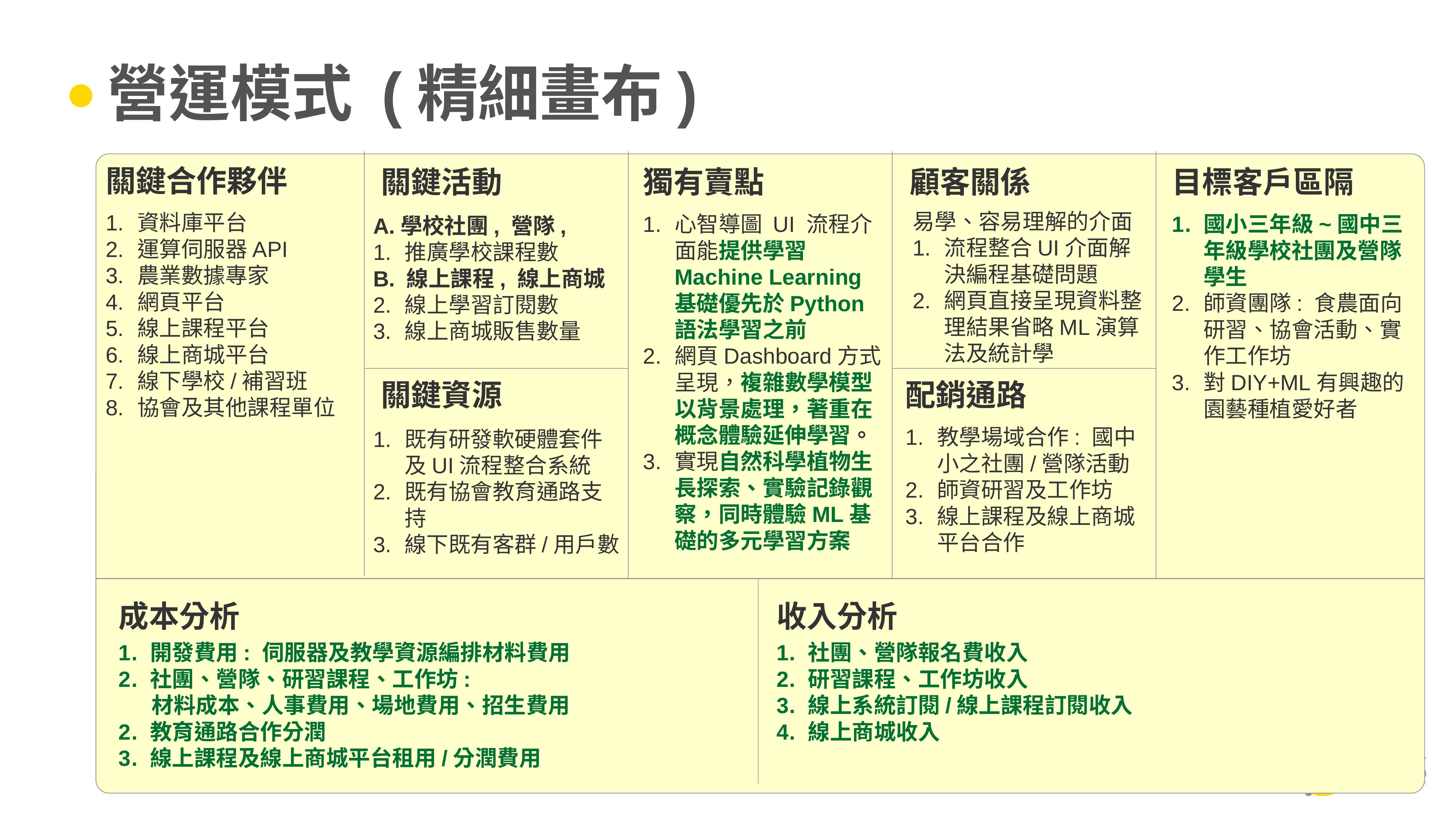

# 營運模式 (精細畫布)

關鍵合作夥伴
關鍵活動
獨有賣點
顧客關係
目標客戶區隔
易學、容易理解的介面
流程整合UI介面解決編程基礎問題
網頁直接呈現資料整理結果省略ML演算法及統計學
資料庫平台
運算伺服器API
農業數據專家
網頁平台
線上課程平台
線上商城平台
線下學校/補習班
協會及其他課程單位
心智導圖 UI 流程介面能提供學習Machine Learning基礎優先於Python語法學習之前
網頁Dashboard方式呈現，複雜數學模型以背景處理，著重在概念體驗延伸學習。
實現自然科學植物生長探索、實驗記錄觀察，同時體驗ML基礎的多元學習方案
國小三年級~國中三年級學校社團及營隊學生
師資團隊: 食農面向研習、協會活動、實作工作坊
對DIY+ML有興趣的園藝種植愛好者
A.學校社團, 營隊,
推廣學校課程數
B. 線上課程, 線上商城
線上學習訂閱數
線上商城販售數量
關鍵資源
配銷通路
教學場域合作: 國中小之社團/營隊活動
師資研習及工作坊
線上課程及線上商城平台合作
既有研發軟硬體套件及UI流程整合系統
既有協會教育通路支持
線下既有客群/用戶數
成本分析
收入分析
開發費用: 伺服器及教學資源編排材料費用
社團、營隊、研習課程、工作坊:
材料成本、人事費用、場地費用、招生費用
教育通路合作分潤
線上課程及線上商城平台租用/分潤費用
社團、營隊報名費收入
研習課程、工作坊收入
線上系統訂閱/線上課程訂閱收入
線上商城收入